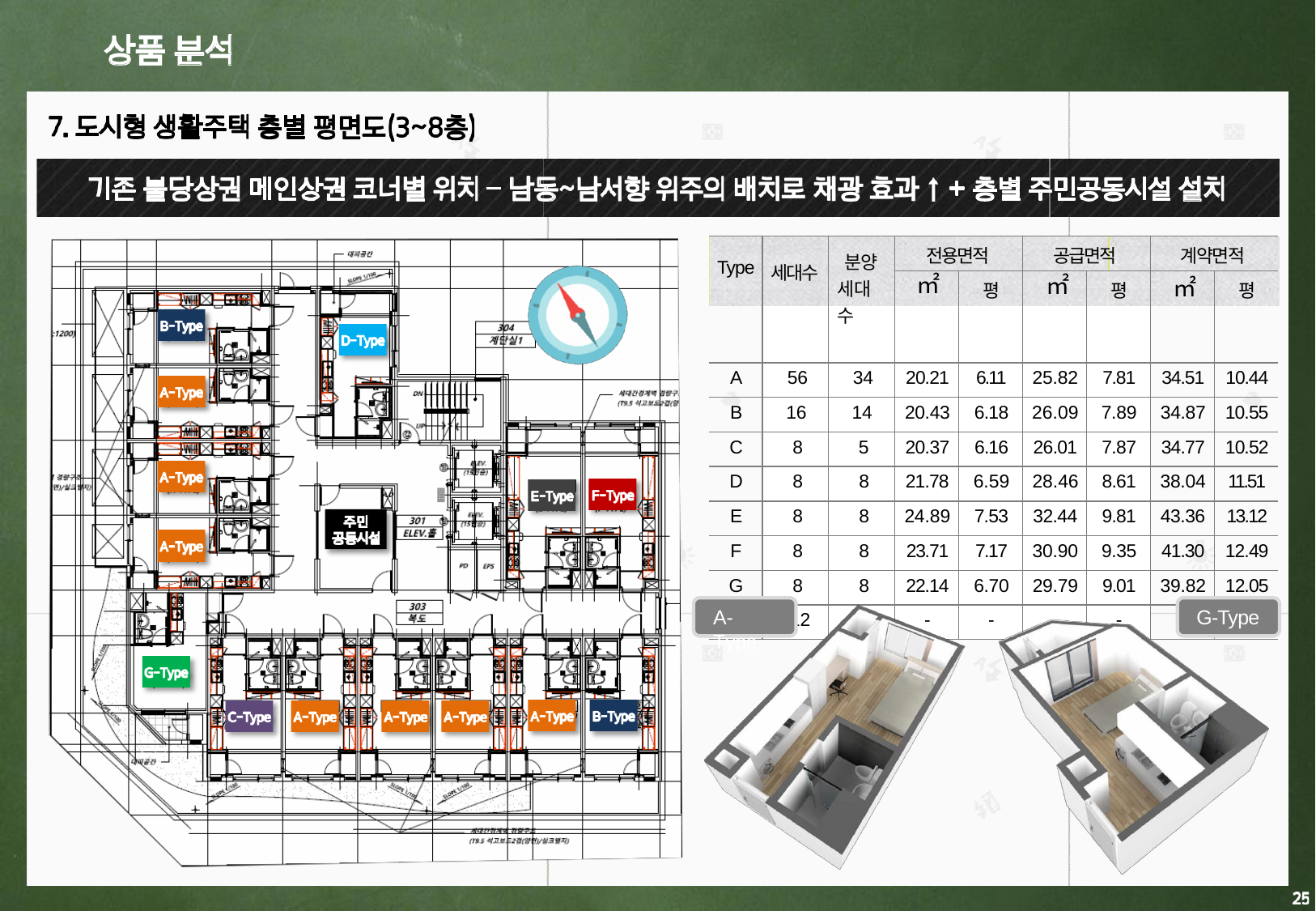

| Type | 세대수 | 분양 세대수 | 전용면적 |  | 공급면적 |  | 계약면적 |  |
| --- | --- | --- | --- | --- | --- | --- | --- | --- |
|  |  |  |  | 평 |  | 평 |  | 평 |
| A | 56 | 34 | 20.21 | 6.11 | 25.82 | 7.81 | 34.51 | 10.44 |
| B | 16 | 14 | 20.43 | 6.18 | 26.09 | 7.89 | 34.87 | 10.55 |
| C | 8 | 5 | 20.37 | 6.16 | 26.01 | 7.87 | 34.77 | 10.52 |
| D | 8 | 8 | 21.78 | 6.59 | 28.46 | 8.61 | 38.04 | 11.51 |
| E | 8 | 8 | 24.89 | 7.53 | 32.44 | 9.81 | 43.36 | 13.12 |
| F | 8 | 8 | 23.71 | 7.17 | 30.90 | 9.35 | 41.30 | 12.49 |
| G | 8 | 8 | 22.14 | 6.70 | 29.79 | 9.01 | 39.82 | 12.05 |
| 합계 | 112 | 85 | - | - | - | - | - | - |

㎡
㎡
㎡

A-Type
G-Type